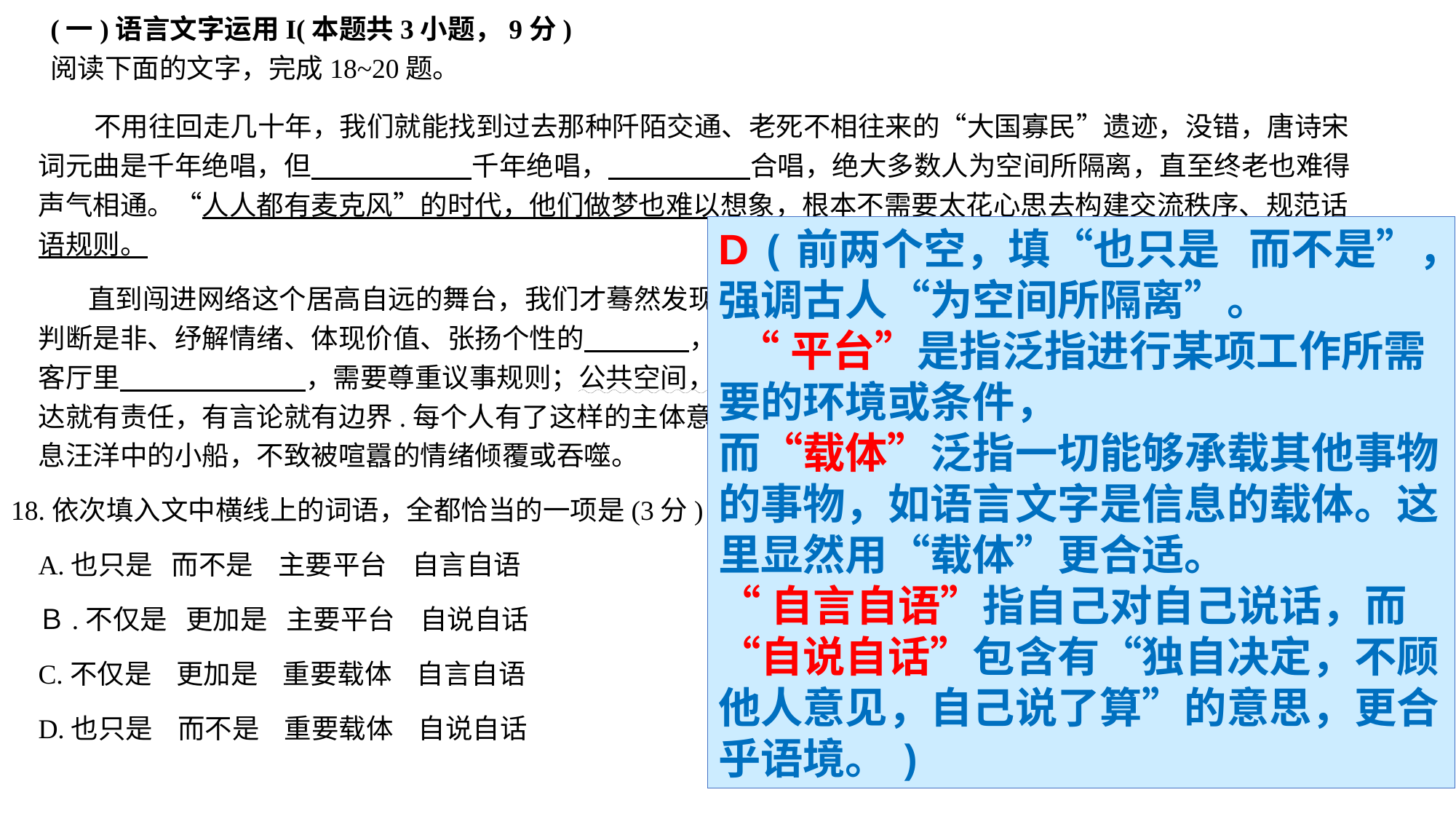

(一)语言文字运用I(本题共3小题，9分)
阅读下面的文字，完成18~20题。
        不用往回走几十年，我们就能找到过去那种阡陌交通、老死不相往来的“大国寡民”遗迹，没错，唐诗宋词元曲是千年绝唱，但                          千年绝唱，                       合唱，绝大多数人为空间所隔离，直至终老也难得声气相通。“人人都有麦克风”的时代，他们做梦也难以想象，根本不需要太花心思去构建交流秩序、规范话语规则。
       直到闯进网络这个居高自远的舞台，我们才蓦然发现，网络舆论场对我们的影响如此巨大，以至于成为我们判断是非、纾解情绪、体现价值、张扬个性的                 ，成为影响生存发展的重要土壤。网络交流，不是在自家客厅里                              ，需要尊重议事规则；公共空间，也不是锁在抽屉里的日记本，需要保持公共理性。有表达就有责任，有言论就有边界.每个人有了这样的主体意识、媒介素养，才能呵护好我们共同的集体生活，让信息汪洋中的小船，不致被喧囂的情绪倾覆或吞噬。
18.依次填入文中横线上的词语，全都恰当的一项是(3分)
A.也只是   而不是    主要平台    自言自语
Ｂ.不仅是   更加是   主要平台    自说自话
C.不仅是    更加是    重要载体    自言自语
D.也只是    而不是    重要载体    自说自话

D (前两个空，填“也只是   而不是”，强调古人“为空间所隔离”。
  “平台”是指泛指进行某项工作所需要的环境或条件，
而“载体”泛指一切能够承载其他事物的事物，如语言文字是信息的载体。这里显然用“载体”更合适。
“自言自语”指自己对自己说话，而“自说自话”包含有“独自决定，不顾他人意见，自己说了算”的意思，更合乎语境。)